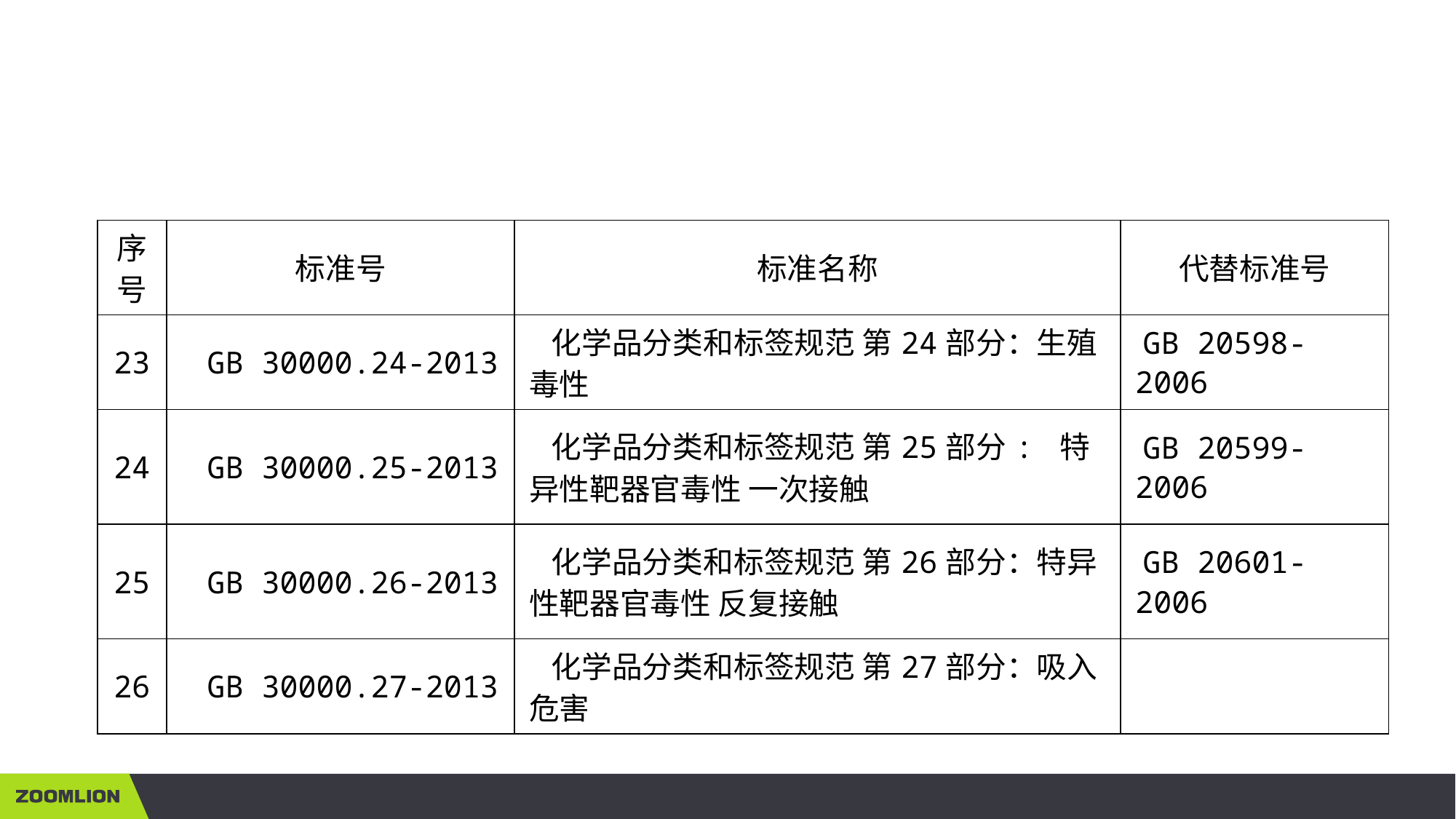

| 序号 | 标准号 | 标准名称 | 代替标准号 |
| --- | --- | --- | --- |
| 23 | GB 30000.24-2013 | 化学品分类和标签规范 第24部分：生殖毒性 | GB 20598-2006 |
| 24 | GB 30000.25-2013 | 化学品分类和标签规范 第25部分: 特异性靶器官毒性 一次接触 | GB 20599-2006 |
| 25 | GB 30000.26-2013 | 化学品分类和标签规范 第26部分：特异性靶器官毒性 反复接触 | GB 20601-2006 |
| 26 | GB 30000.27-2013 | 化学品分类和标签规范 第27部分：吸入危害 |  |